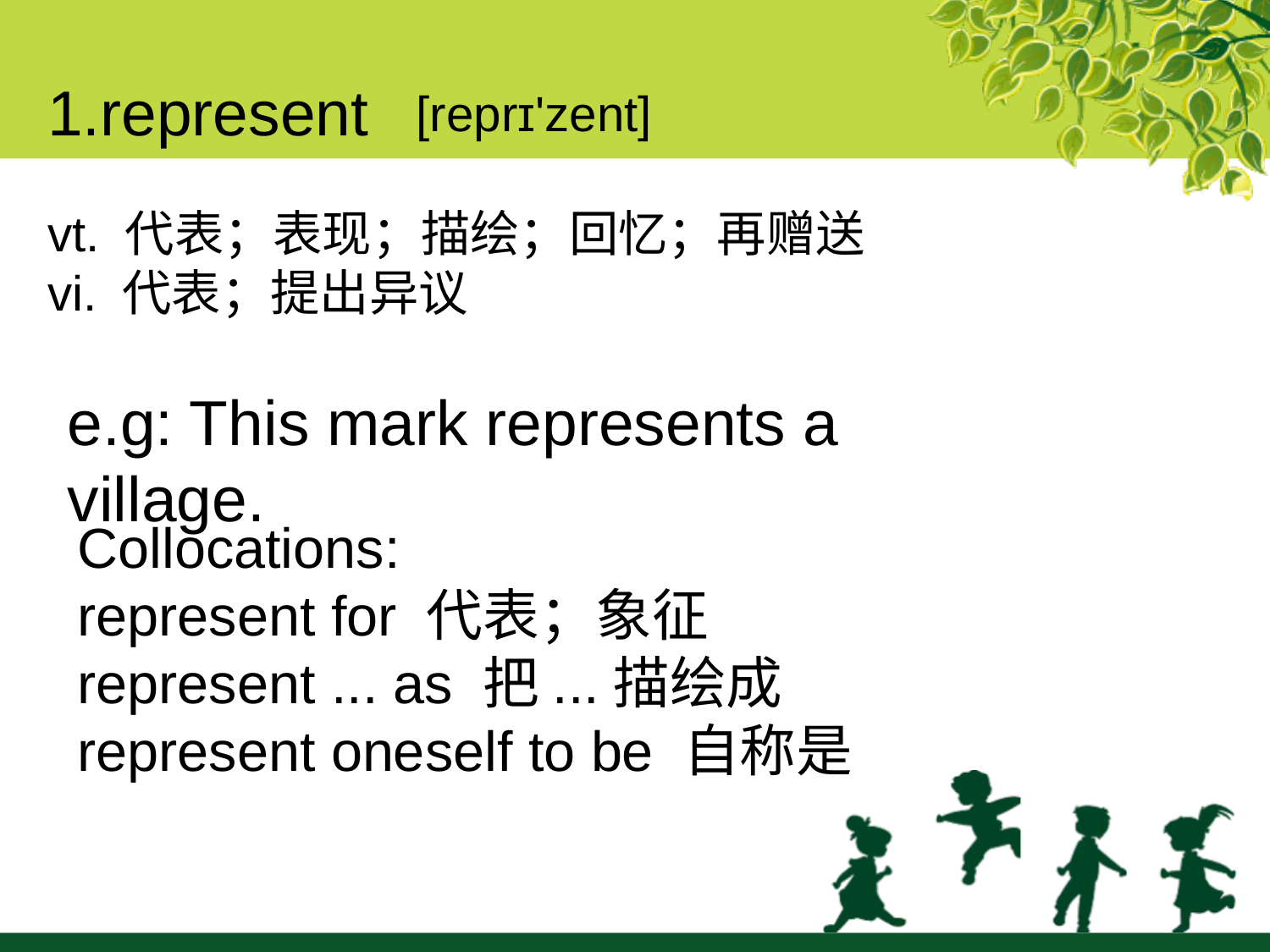

#
1.represent
 [reprɪ'zent]
vt. 代表；表现；描绘；回忆；再赠送
vi. 代表；提出异议
e.g: This mark represents a village.
Collocations:
represent for 代表；象征
represent ... as 把...描绘成
represent oneself to be 自称是